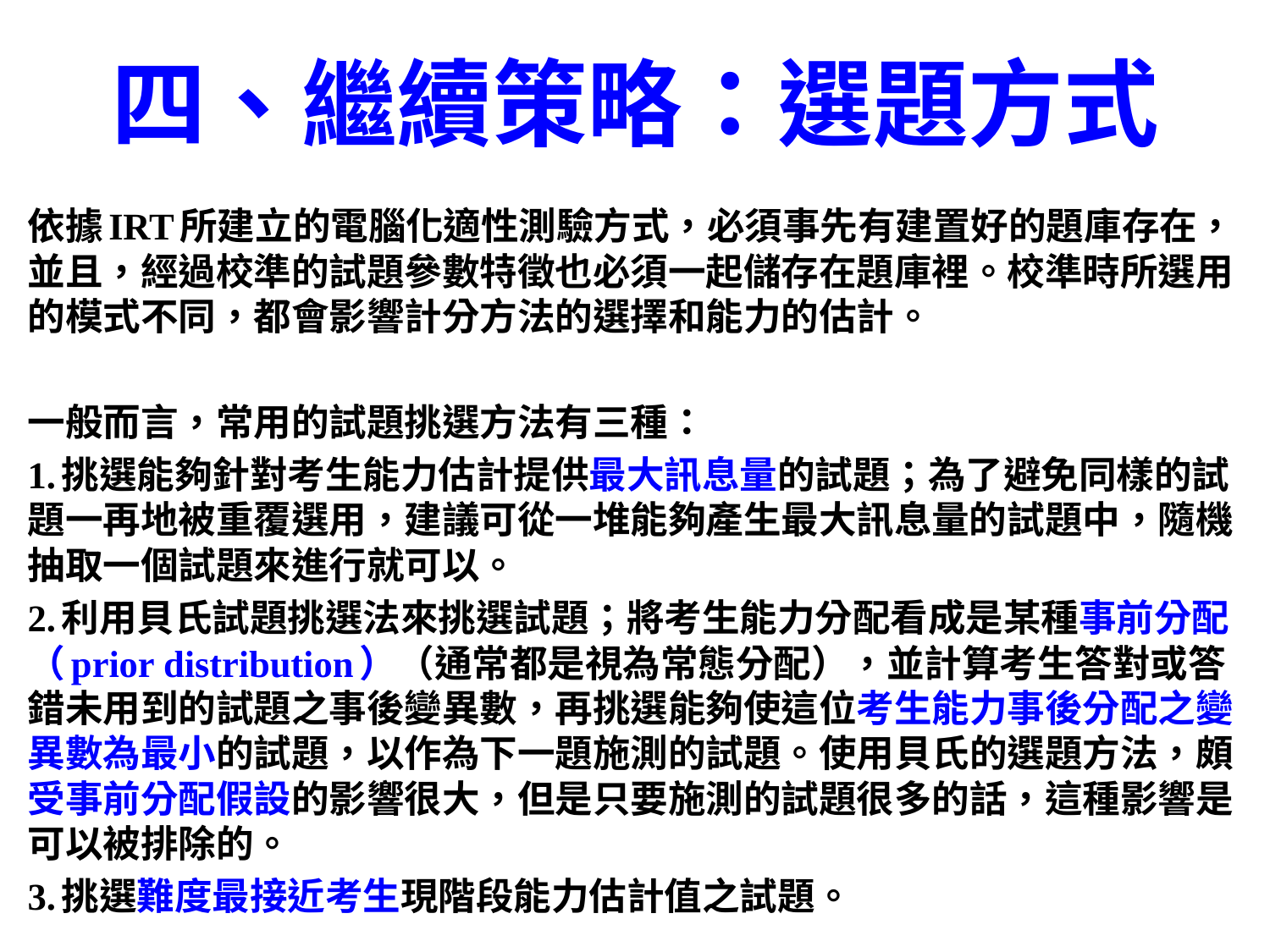

# 四、繼續策略：選題方式
依據IRT所建立的電腦化適性測驗方式，必須事先有建置好的題庫存在，並且，經過校準的試題參數特徵也必須一起儲存在題庫裡。校準時所選用的模式不同，都會影響計分方法的選擇和能力的估計。

一般而言，常用的試題挑選方法有三種：
1.挑選能夠針對考生能力估計提供最大訊息量的試題；為了避免同樣的試題一再地被重覆選用，建議可從一堆能夠產生最大訊息量的試題中，隨機抽取一個試題來進行就可以。
2.利用貝氏試題挑選法來挑選試題；將考生能力分配看成是某種事前分配（prior distribution）（通常都是視為常態分配），並計算考生答對或答錯未用到的試題之事後變異數，再挑選能夠使這位考生能力事後分配之變異數為最小的試題，以作為下一題施測的試題。使用貝氏的選題方法，頗受事前分配假設的影響很大，但是只要施測的試題很多的話，這種影響是可以被排除的。
3.挑選難度最接近考生現階段能力估計值之試題。